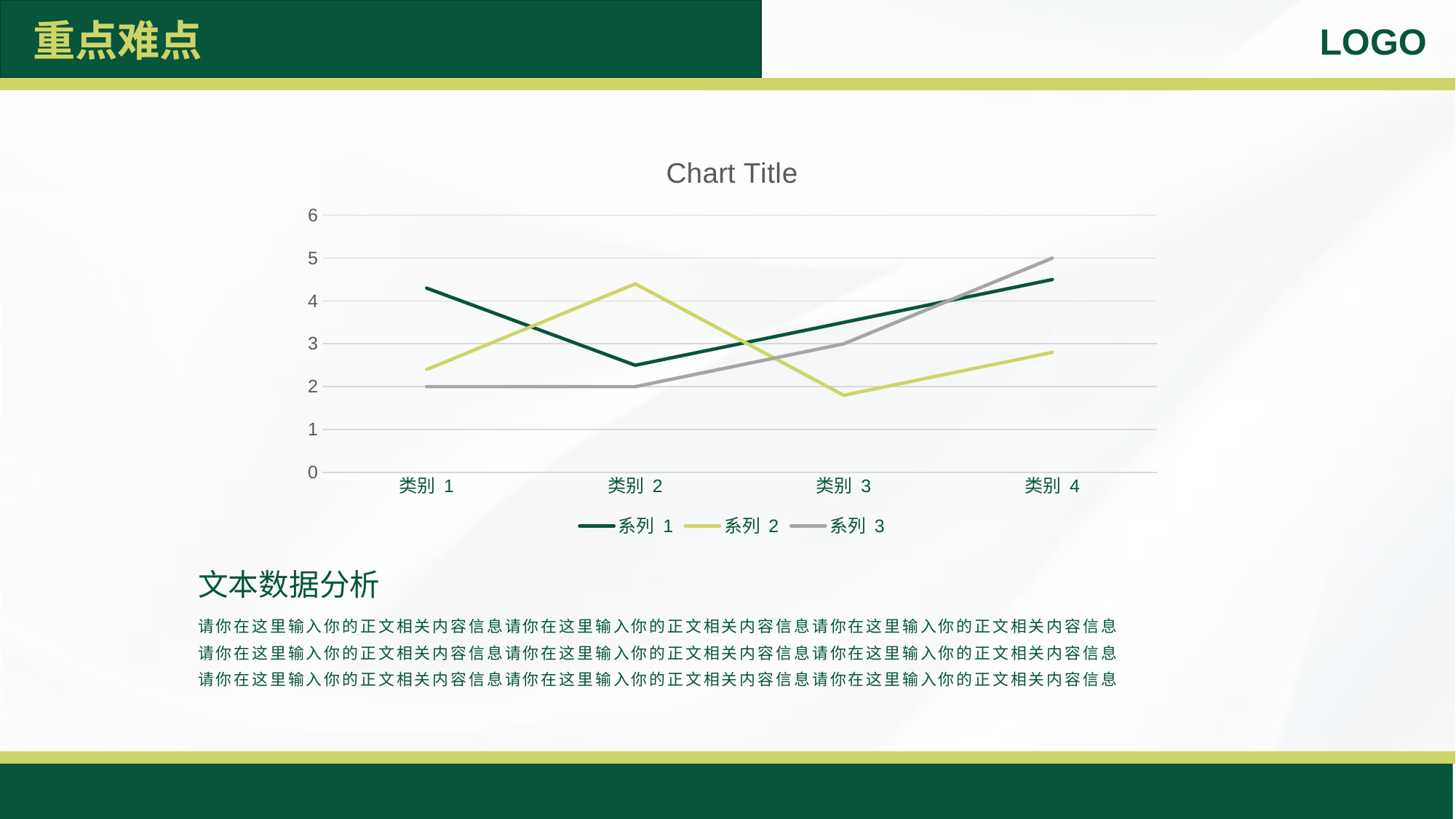

重点难点

### Chart:

| Category | 系列 1 | 系列 2 | 系列 3 |
|---|---|---|---|
| 类别 1 | 4.3 | 2.4 | 2.0 |
| 类别 2 | 2.5 | 4.4 | 2.0 |
| 类别 3 | 3.5 | 1.8 | 3.0 |
| 类别 4 | 4.5 | 2.8 | 5.0 |
文本数据分析
请你在这里输入你的正文相关内容信息请你在这里输入你的正文相关内容信息请你在这里输入你的正文相关内容信息
请你在这里输入你的正文相关内容信息请你在这里输入你的正文相关内容信息请你在这里输入你的正文相关内容信息
请你在这里输入你的正文相关内容信息请你在这里输入你的正文相关内容信息请你在这里输入你的正文相关内容信息